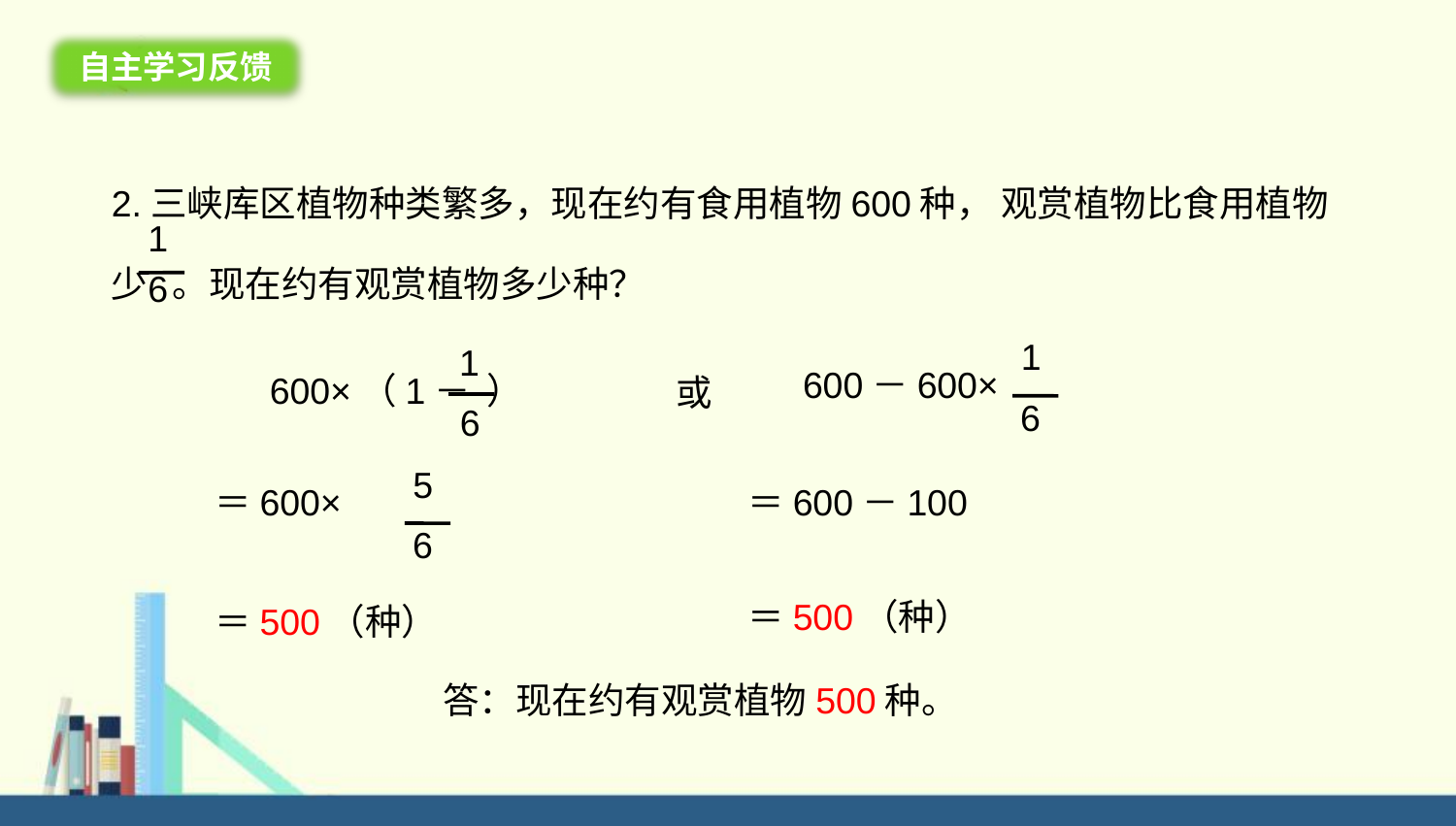

自主学习反馈
2.三峡库区植物种类繁多，现在约有食用植物600种， 观赏植物比食用植物少   。现在约有观赏植物多少种？
1
6

1
6

1
6

600－600×
600×（1－  ）
5
6

＝600×
＝600－100
＝500（种）
＝500（种）
答：现在约有观赏植物500种。
或